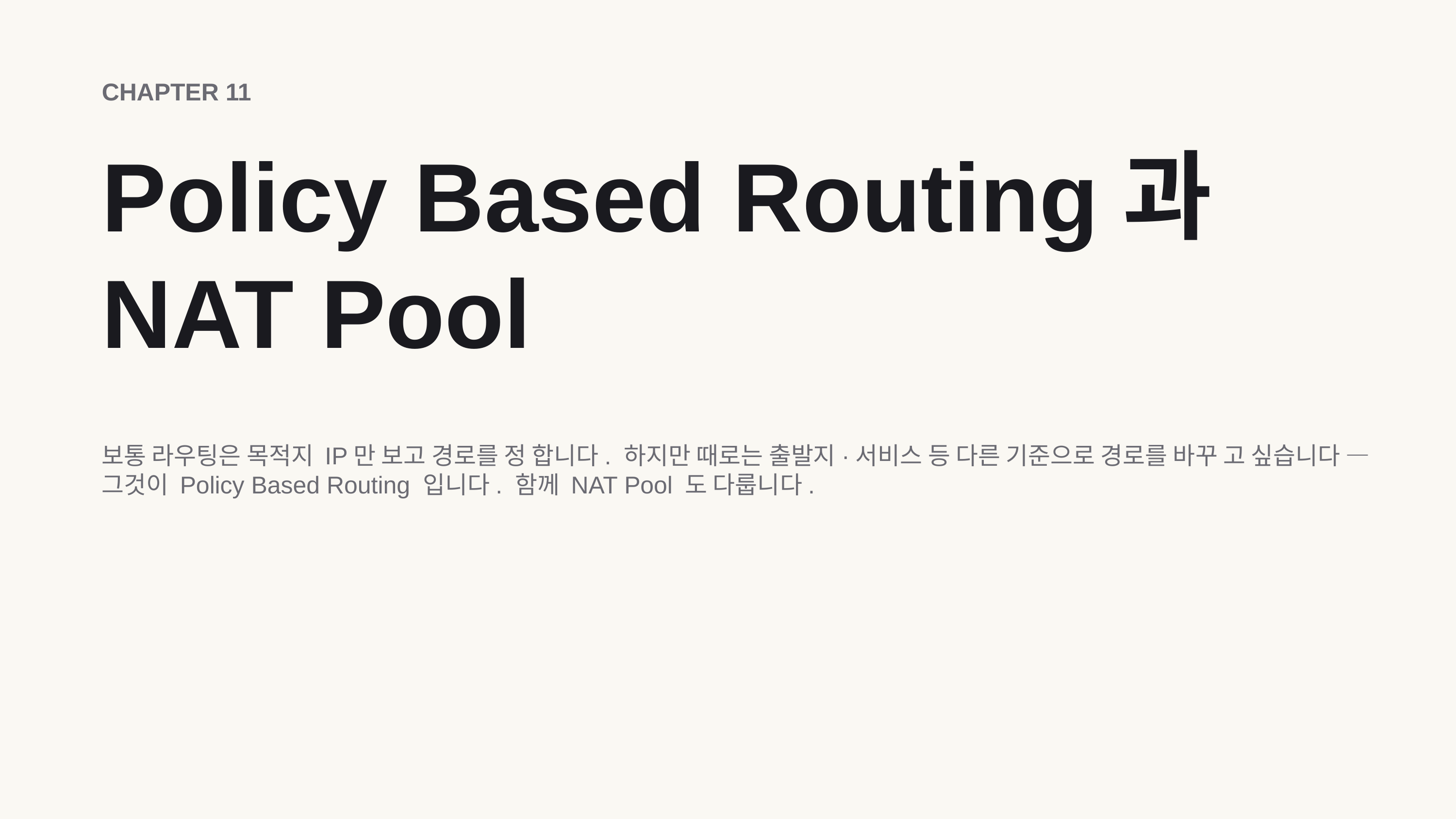

CHAPTER 11
Policy Based Routing과 NAT Pool
보통 라우팅은 목적지 IP만 보고 경로를 정 합니다. 하지만 때로는 출발지·서비스 등 다른 기준으로 경로를 바꾸 고 싶습니다 — 그것이 Policy Based Routing 입니다. 함께 NAT Pool 도 다룹니다.